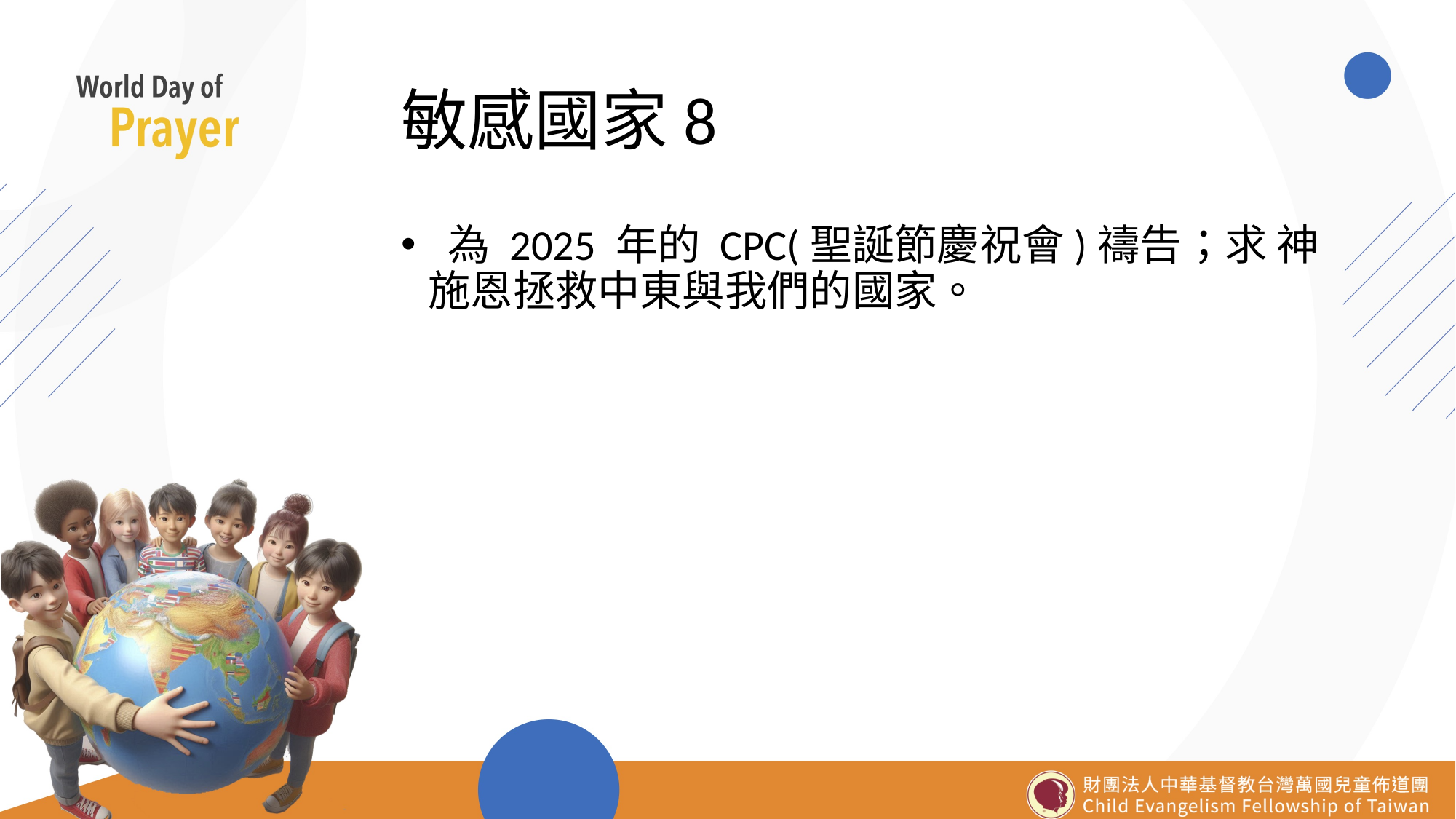

# 敏感國家8
 為 2025 年的 CPC(聖誕節慶祝會)禱告；求 神 施恩拯救中東與我們的國家。